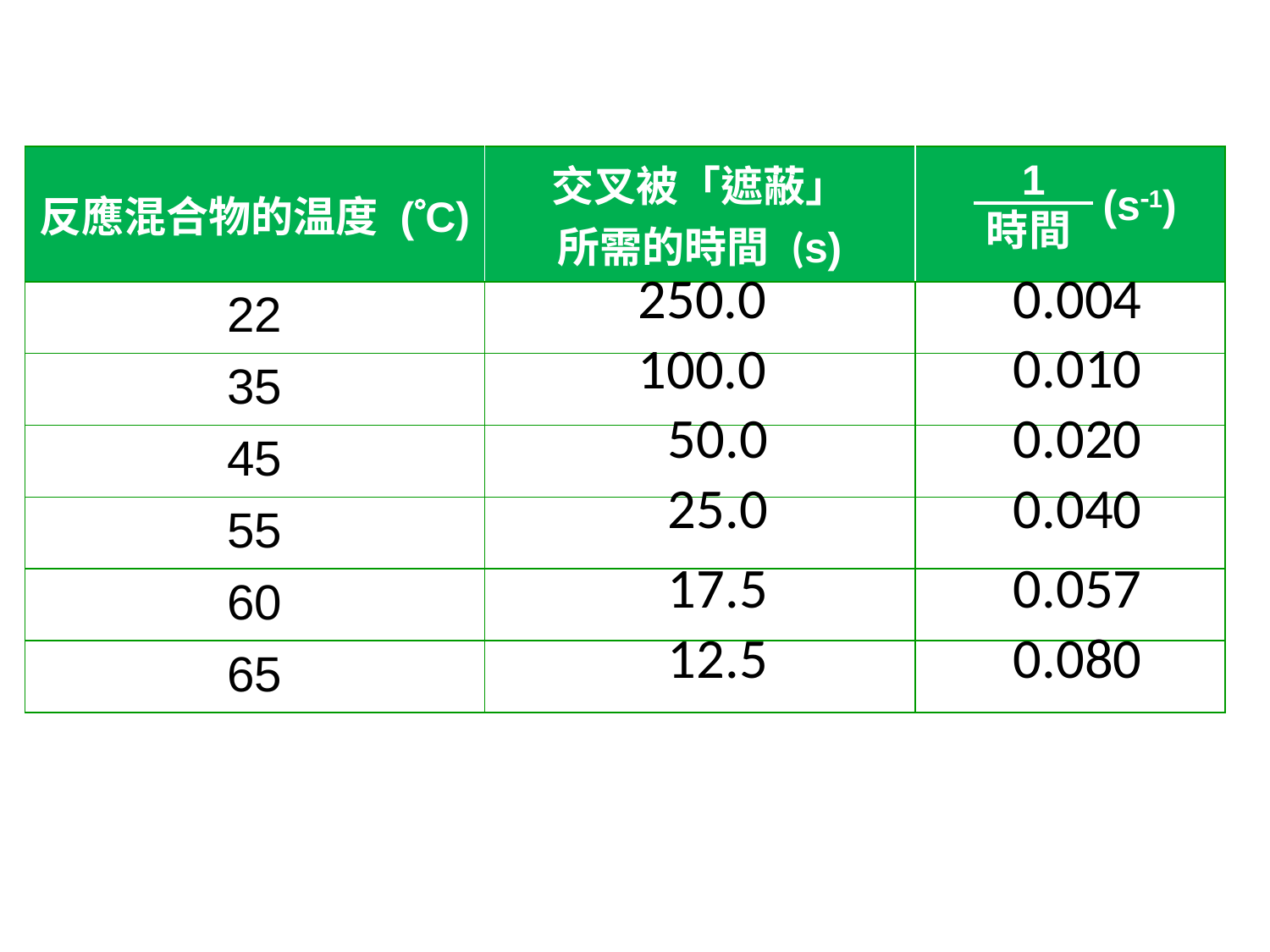

| 反應混合物的温度 (°C) | 交叉被「遮蔽」 所需的時間 (s) |  |
| --- | --- | --- |
| 22 |  |  |
| 35 |  |  |
| 45 |  |  |
| 55 |  |  |
| 60 |  |  |
| 65 |  |  |
1
時間
(s−1)
250.0
0.004
0.010
100.0
50.0
0.020
25.0
0.040
17.5
0.057
12.5
0.080